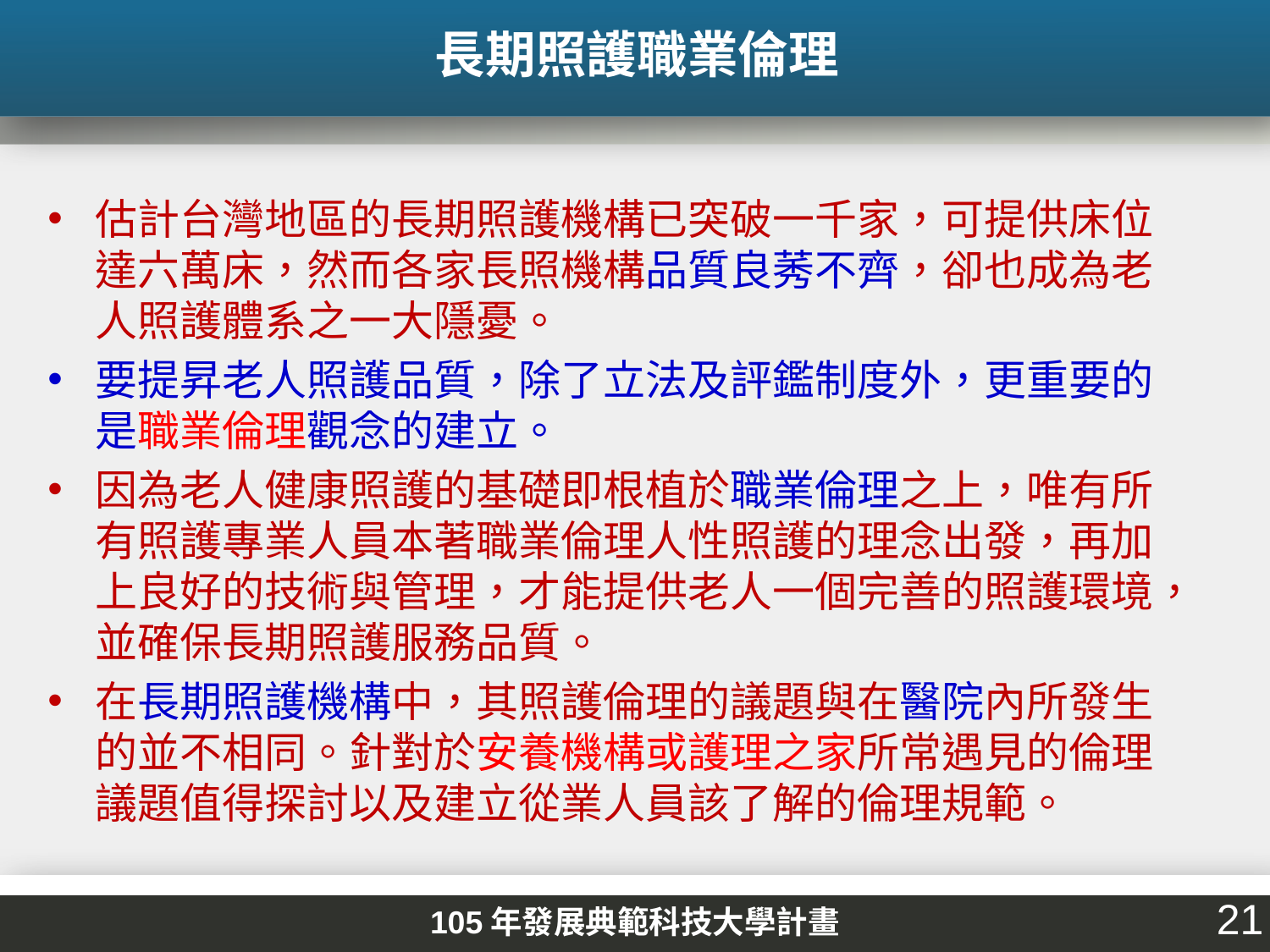

長期照護職業倫理
估計台灣地區的長期照護機構已突破一千家，可提供床位達六萬床，然而各家長照機構品質良莠不齊，卻也成為老人照護體系之一大隱憂。
要提昇老人照護品質，除了立法及評鑑制度外，更重要的是職業倫理觀念的建立。
因為老人健康照護的基礎即根植於職業倫理之上，唯有所有照護專業人員本著職業倫理人性照護的理念出發，再加上良好的技術與管理，才能提供老人一個完善的照護環境，並確保長期照護服務品質。
在長期照護機構中，其照護倫理的議題與在醫院內所發生的並不相同。針對於安養機構或護理之家所常遇見的倫理議題值得探討以及建立從業人員該了解的倫理規範。